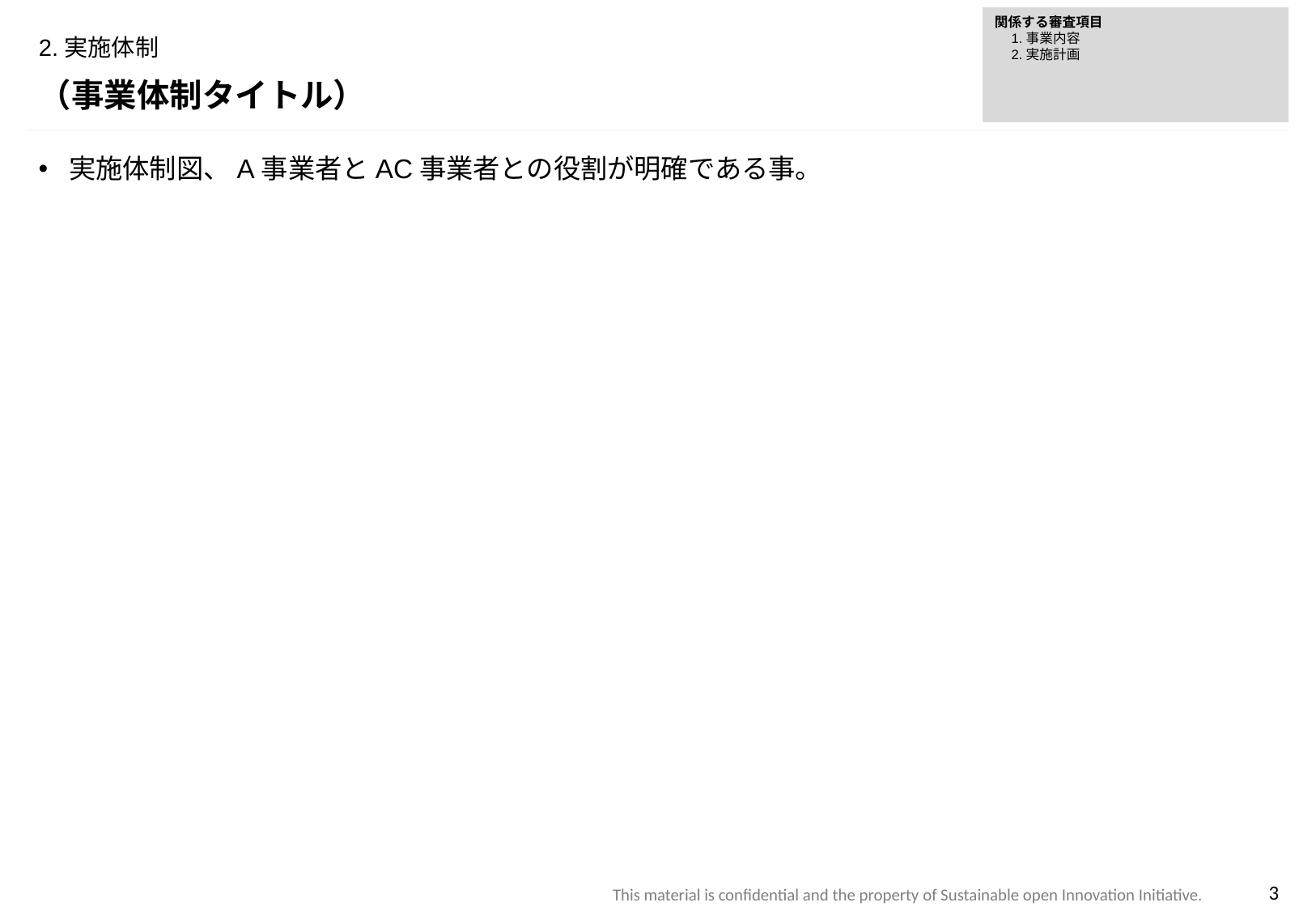

関係する審査項目
　1.事業内容
　2.実施計画
# 2.実施体制
（事業体制タイトル）
実施体制図、A事業者とAC事業者との役割が明確である事。